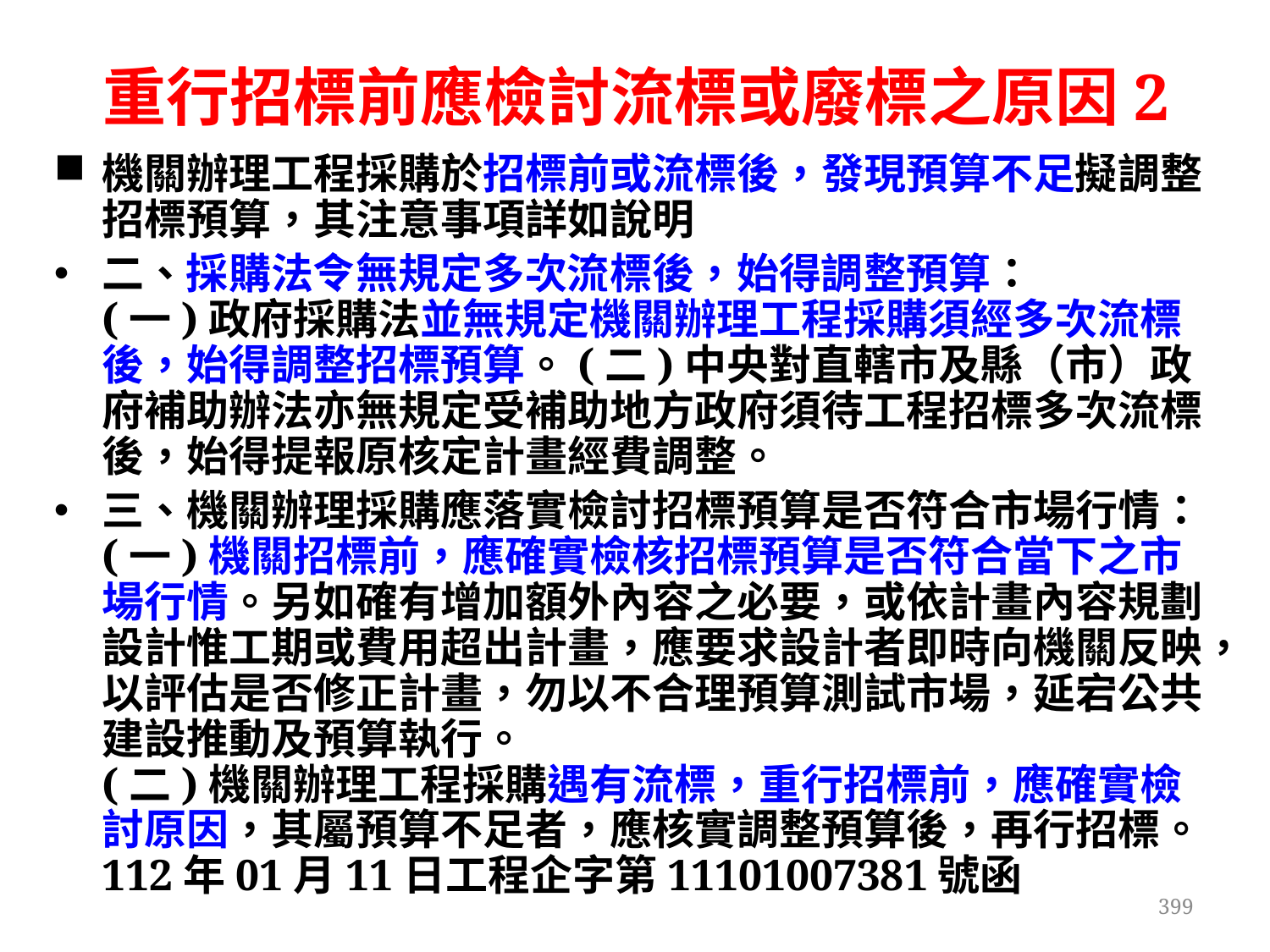

重行招標前應檢討流標或廢標之原因2
機關辦理工程採購於招標前或流標後，發現預算不足擬調整招標預算，其注意事項詳如說明
二、採購法令無規定多次流標後，始得調整預算：
(一)政府採購法並無規定機關辦理工程採購須經多次流標後，始得調整招標預算。(二)中央對直轄市及縣（市）政府補助辦法亦無規定受補助地方政府須待工程招標多次流標後，始得提報原核定計畫經費調整。
三、機關辦理採購應落實檢討招標預算是否符合市場行情：
(一)機關招標前，應確實檢核招標預算是否符合當下之市場行情。另如確有增加額外內容之必要，或依計畫內容規劃設計惟工期或費用超出計畫，應要求設計者即時向機關反映，以評估是否修正計畫，勿以不合理預算測試市場，延宕公共建設推動及預算執行。
(二)機關辦理工程採購遇有流標，重行招標前，應確實檢討原因，其屬預算不足者，應核實調整預算後，再行招標。112年01月11日工程企字第11101007381號函
399